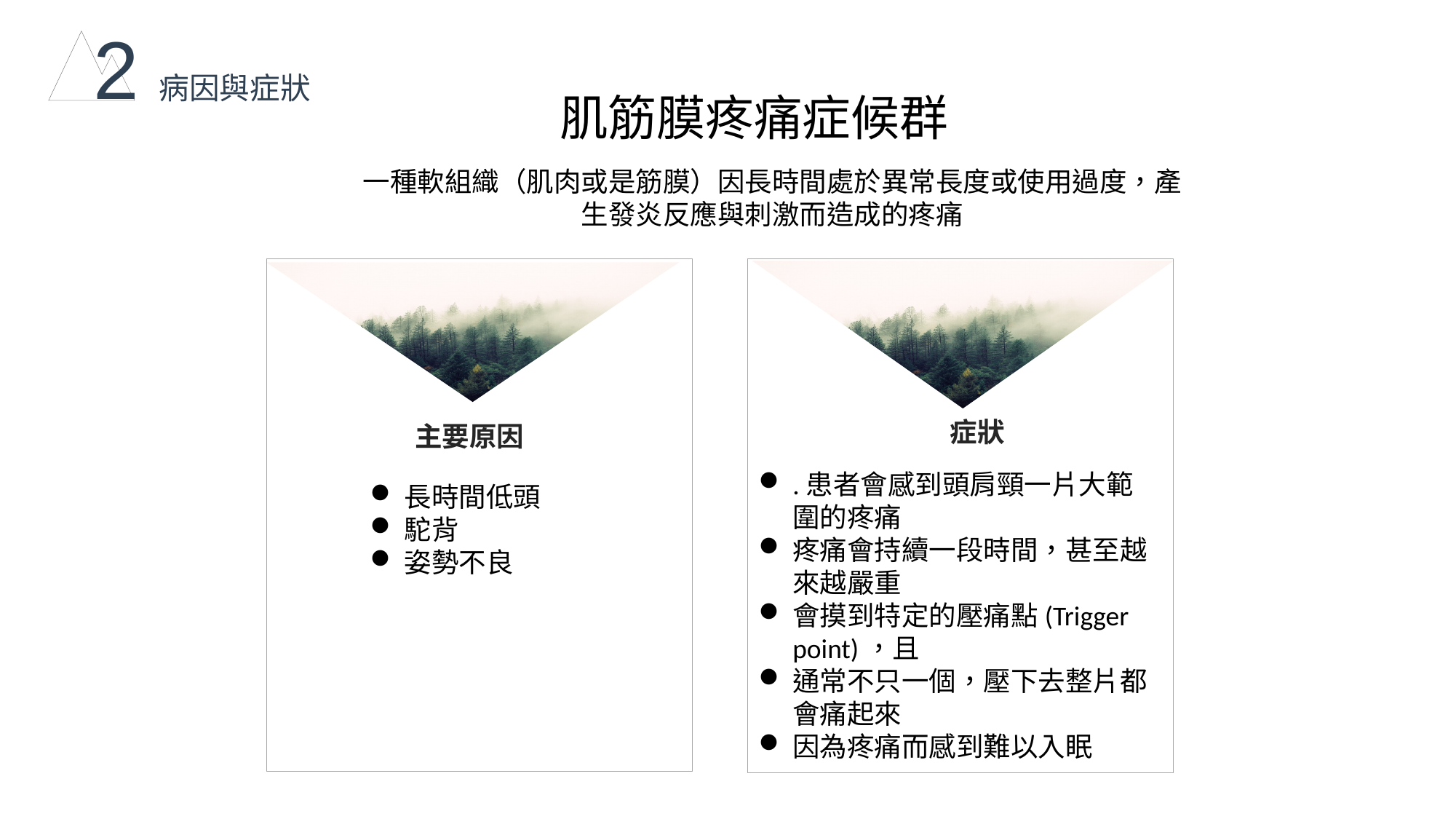

2病因與症狀

肌筋膜疼痛症候群
一種軟組織（肌肉或是筋膜）因長時間處於異常長度或使用過度，產
生發炎反應與刺激而造成的疼痛

症狀
主要原因
.患者會感到頭肩頸一片大範圍的疼痛
疼痛會持續一段時間，甚至越來越嚴重
會摸到特定的壓痛點(Trigger point)，且
通常不只一個，壓下去整片都會痛起來
因為疼痛而感到難以入眠
長時間低頭
駝背
姿勢不良